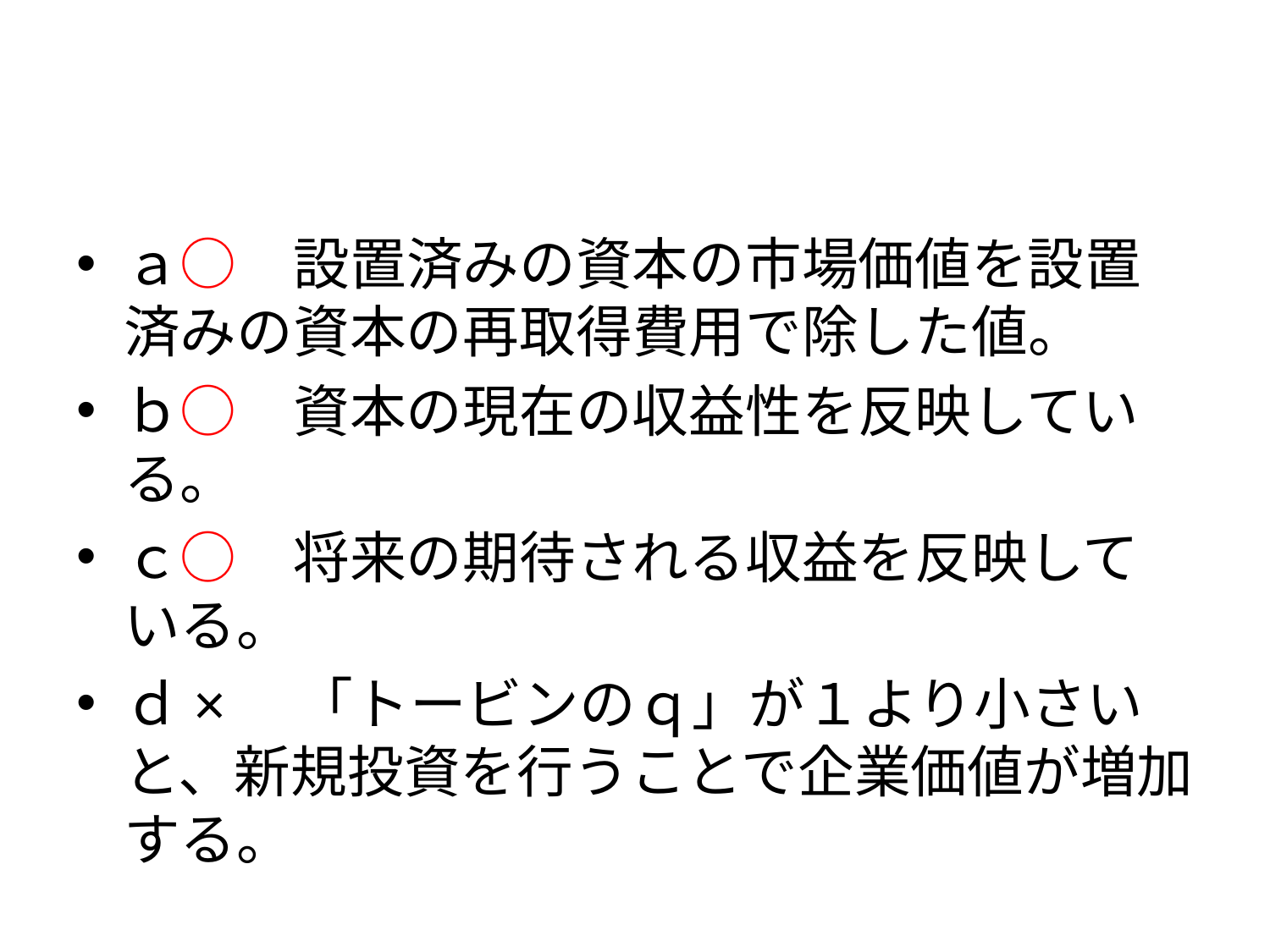

#
ａ○　設置済みの資本の市場価値を設置済みの資本の再取得費用で除した値。
ｂ○　資本の現在の収益性を反映している。
ｃ○　将来の期待される収益を反映している。
ｄ×　「トービンのｑ」が１より小さいと、新規投資を行うことで企業価値が増加する。